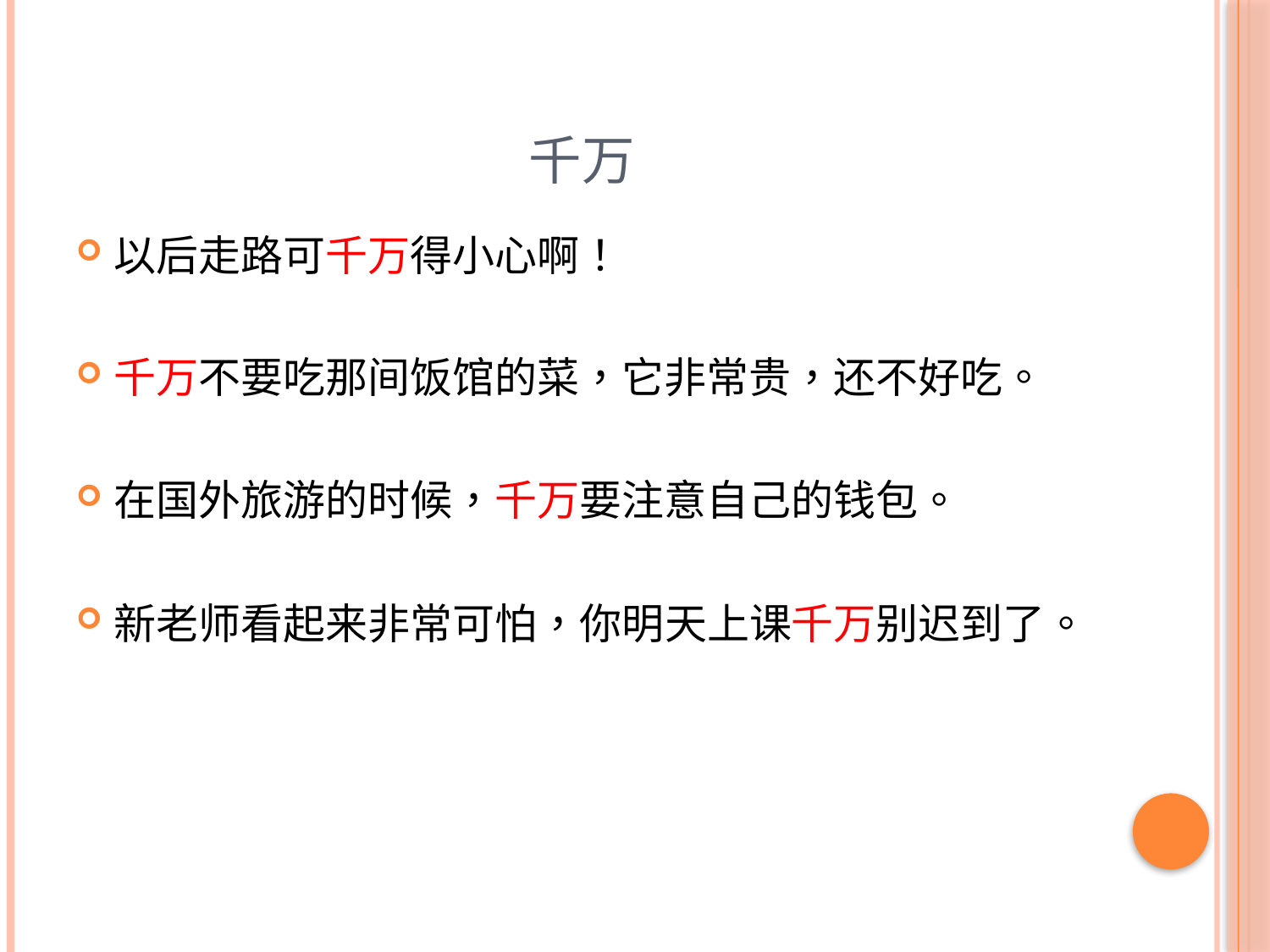

# 千万
以后走路可千万得小心啊！

千万不要吃那间饭馆的菜，它非常贵，还不好吃。

在国外旅游的时候，千万要注意自己的钱包。

新老师看起来非常可怕，你明天上课千万别迟到了。